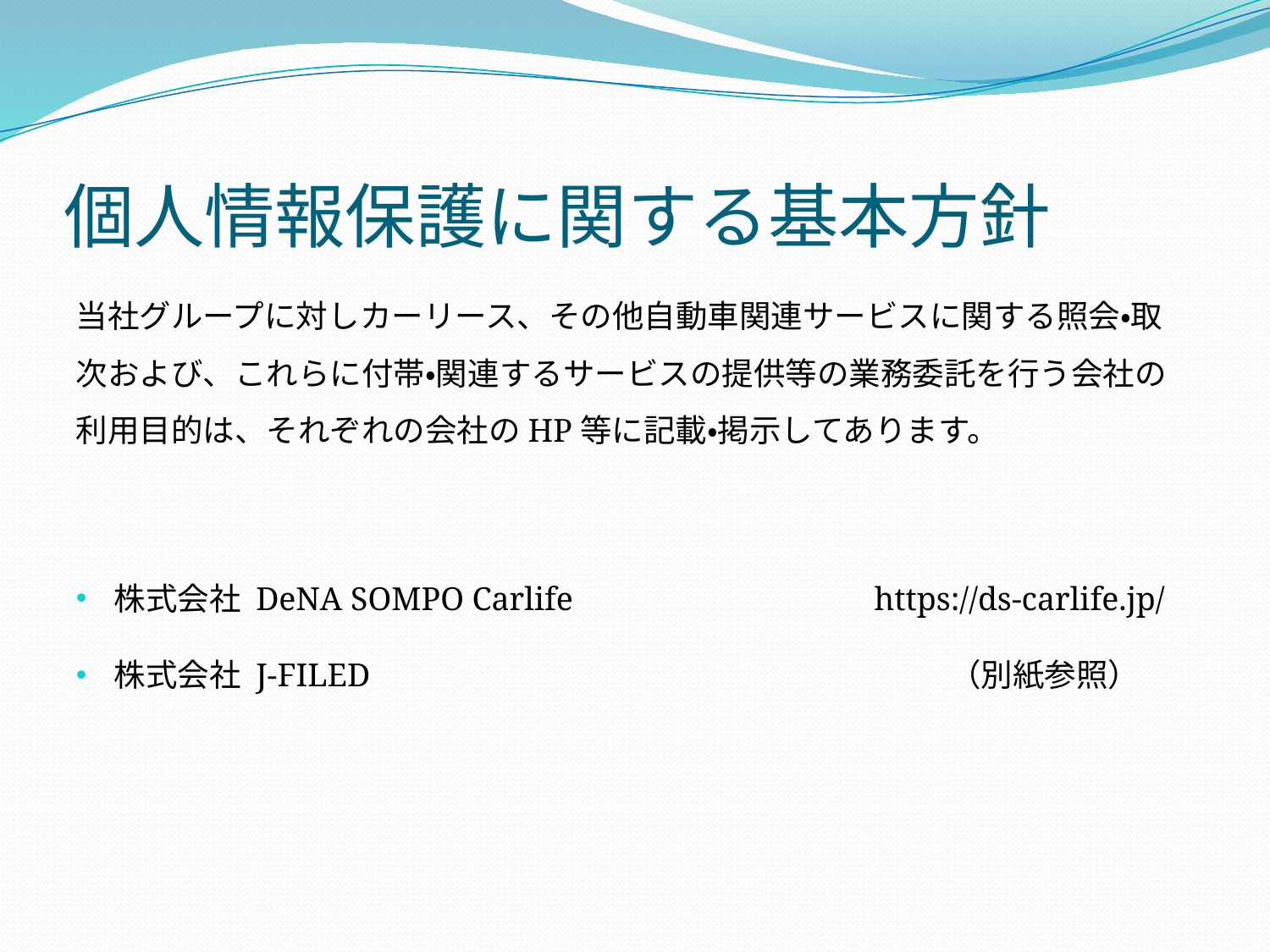

# 個人情報保護に関する基本方針
当社グループに対しカーリース、その他自動車関連サービスに関する照会・取次および、これらに付帯・関連するサービスの提供等の業務委託を行う会社の利用目的は、それぞれの会社のHP等に記載・掲示してあります。

株式会社 DeNA SOMPO Carlife　　　　　　　　　https://ds-carlife.jp/
株式会社 J-FILED　　　　　　　　　　　　　　　　　　（別紙参照）